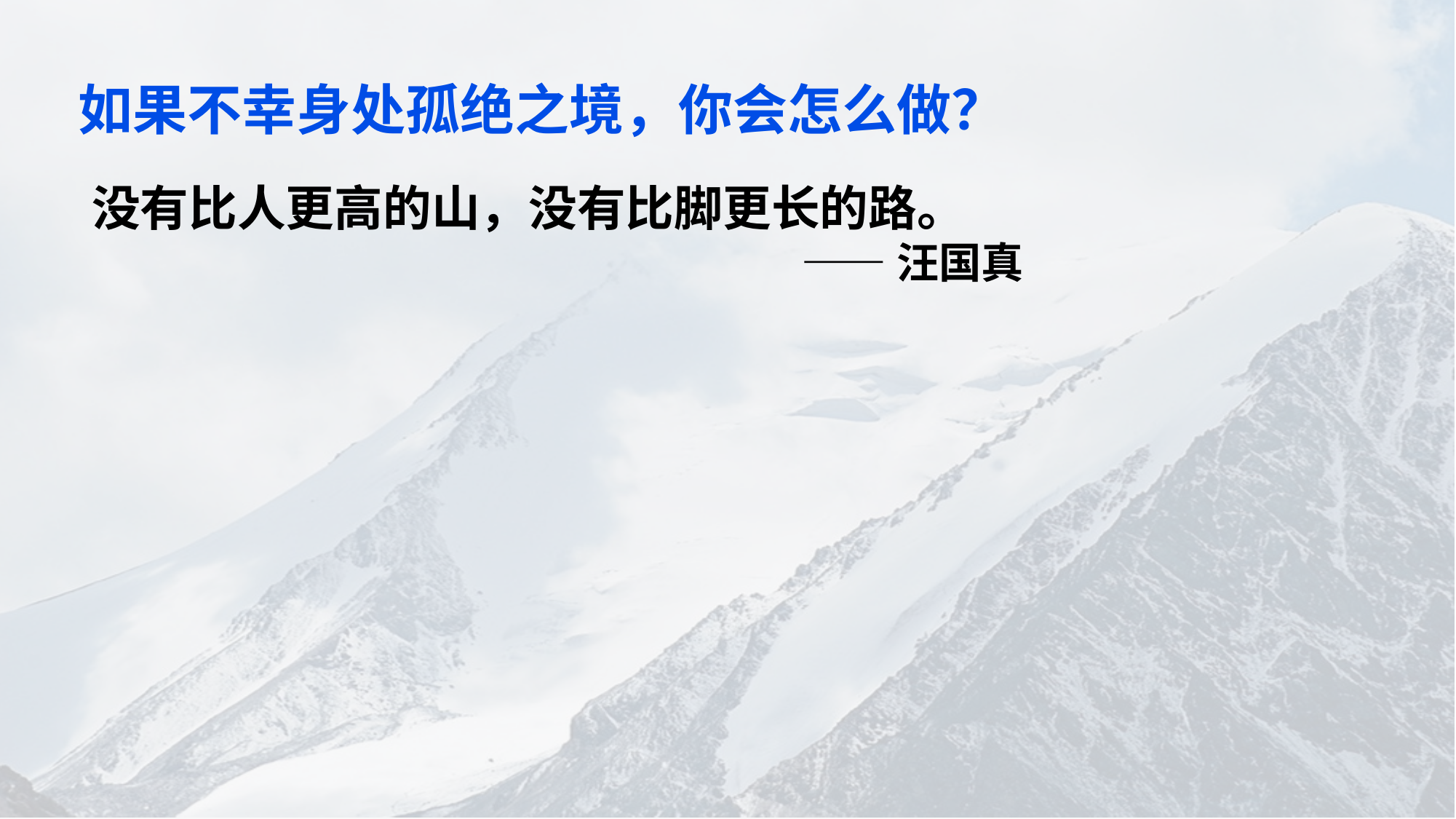

如果不幸身处孤绝之境，你会怎么做？
没有比人更高的山，没有比脚更长的路。
——汪国真